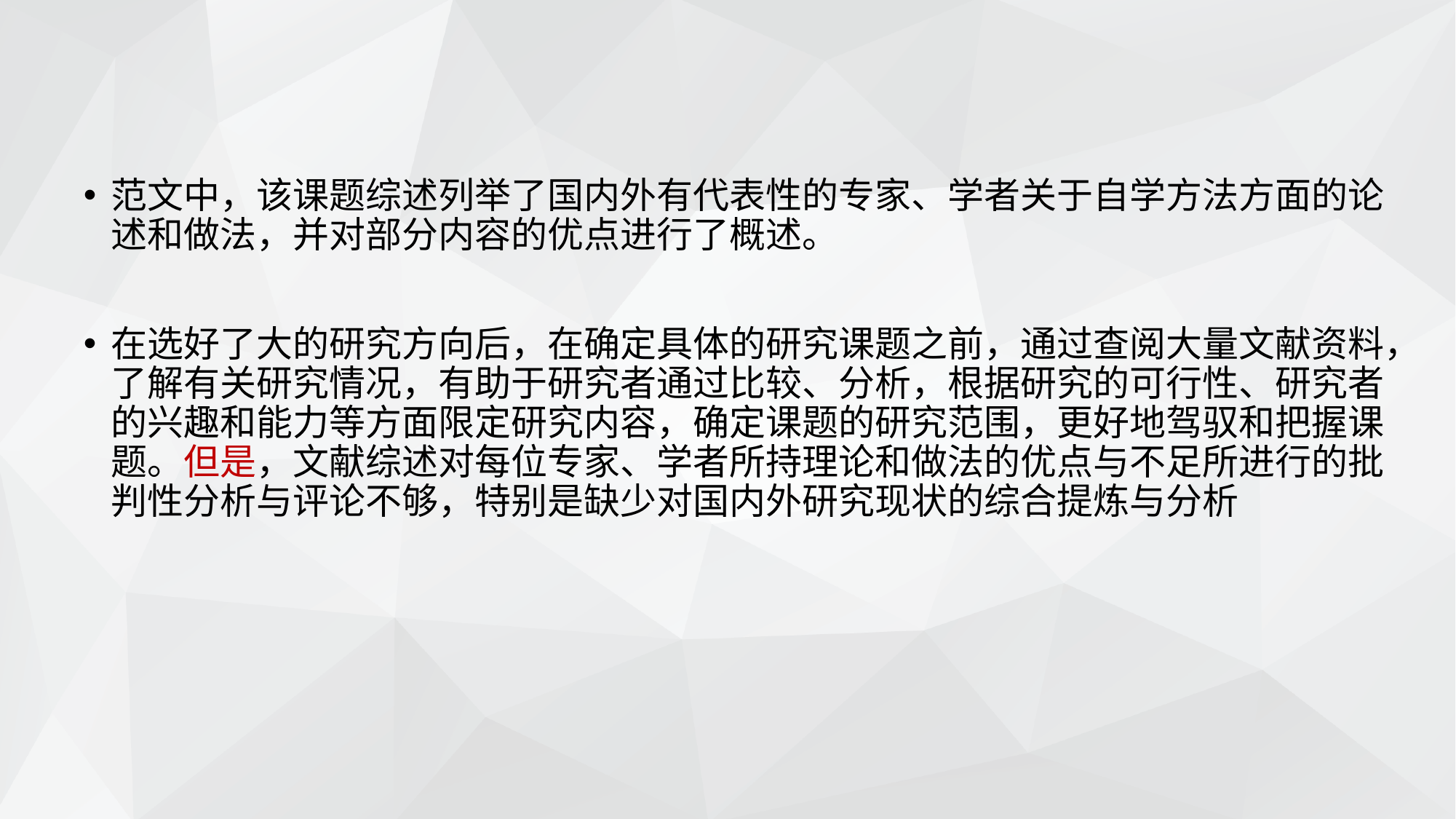

范文中，该课题综述列举了国内外有代表性的专家、学者关于自学方法方面的论述和做法，并对部分内容的优点进行了概述。

在选好了大的研究方向后，在确定具体的研究课题之前，通过查阅大量文献资料，了解有关研究情况，有助于研究者通过比较、分析，根据研究的可行性、研究者的兴趣和能力等方面限定研究内容，确定课题的研究范围，更好地驾驭和把握课题。但是，文献综述对每位专家、学者所持理论和做法的优点与不足所进行的批判性分析与评论不够，特别是缺少对国内外研究现状的综合提炼与分析